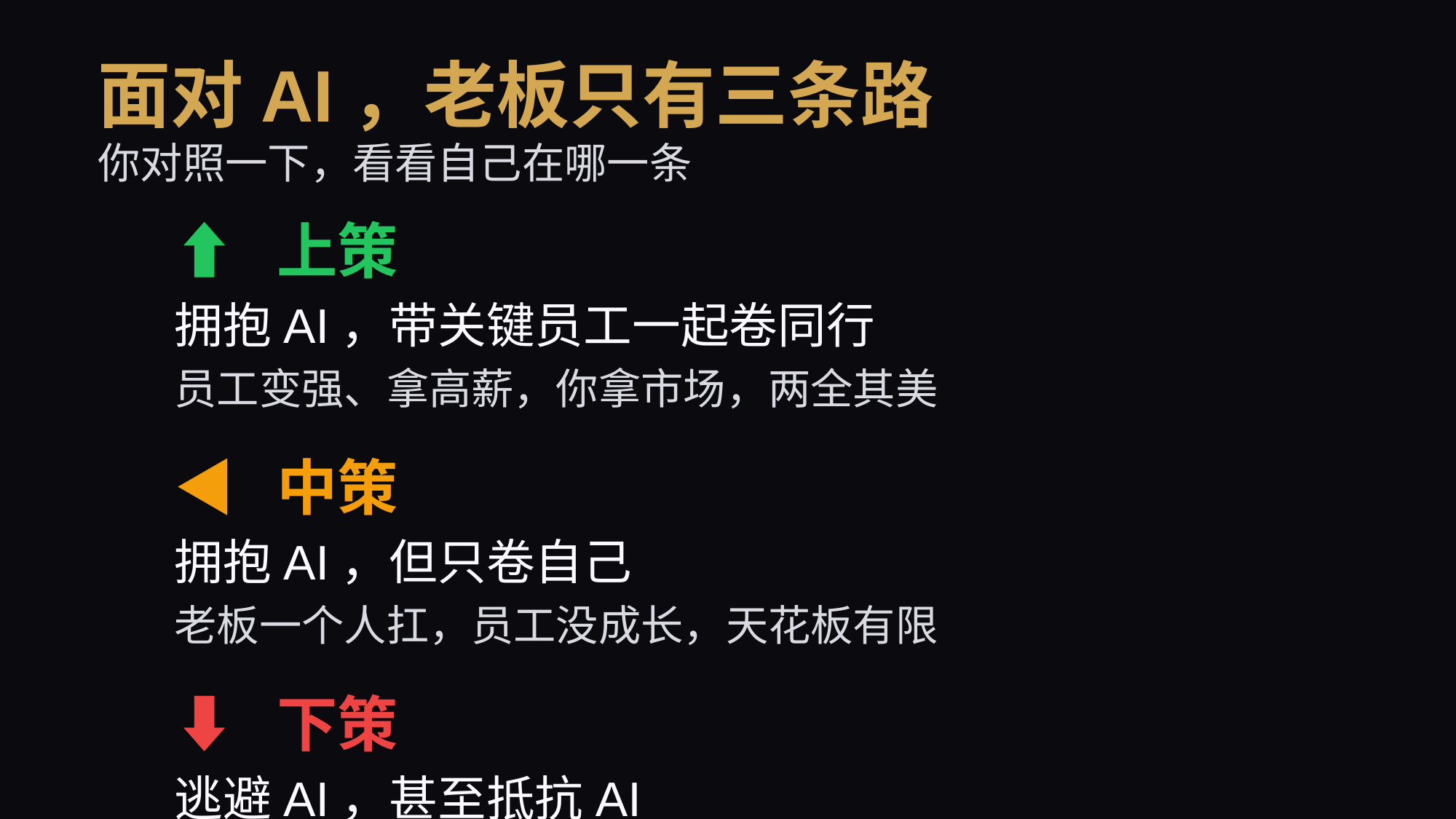

面对AI，老板只有三条路
你对照一下，看看自己在哪一条
⬆  上策
拥抱AI，带关键员工一起卷同行
员工变强、拿高薪，你拿市场，两全其美

◀  中策
拥抱AI，但只卷自己
老板一个人扛，员工没成长，天花板有限

⬇  下策
逃避AI，甚至抵抗AI
三年后市场份额被吃掉，核心员工跑了